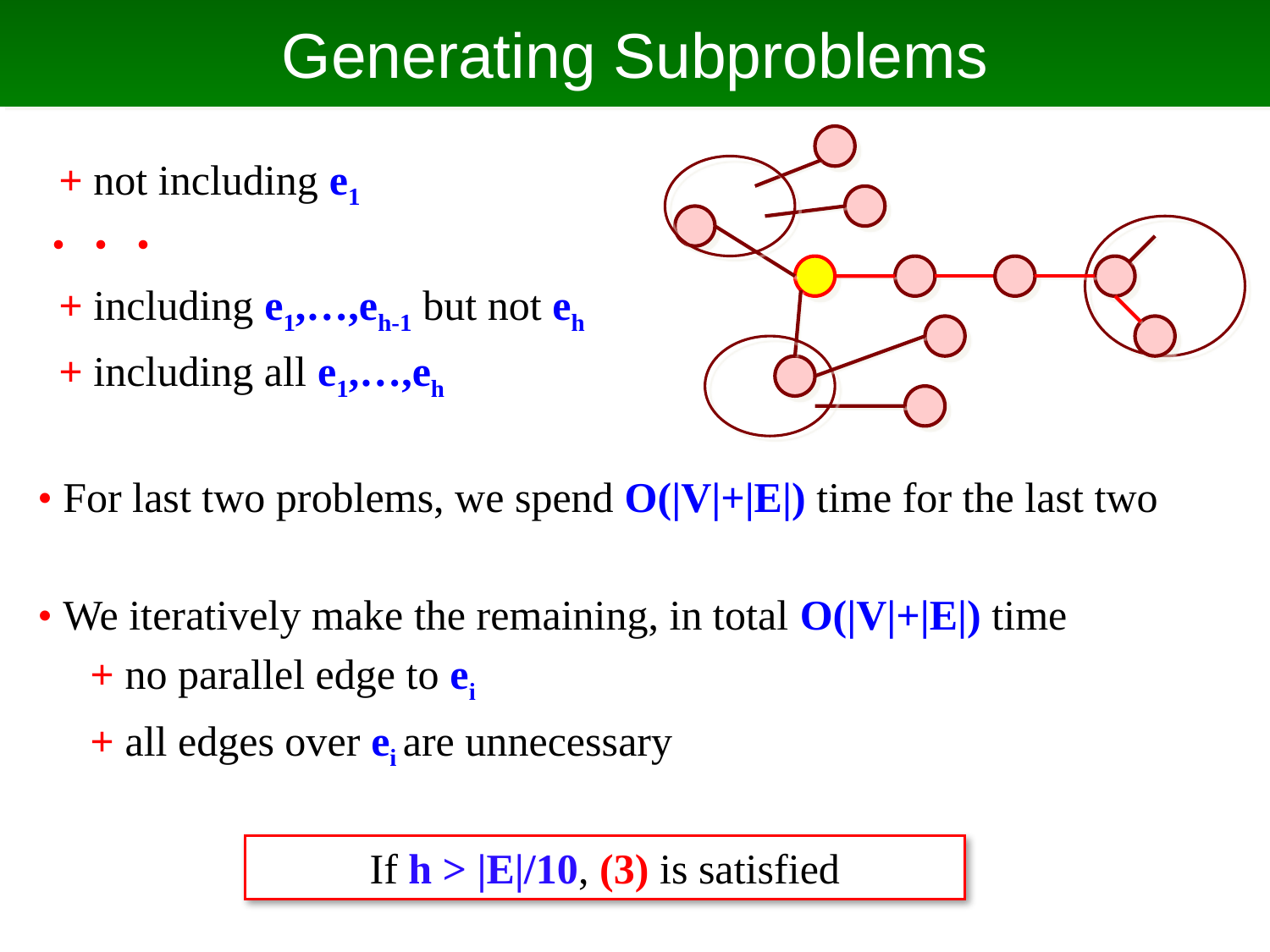

# Generating Subproblems

  + not including e1
・・・
  + including e1,…,eh-1 but not eh
  + including all e1,…,eh

• For last two problems, we spend O(|V|+|E|) time for the last two

• We iteratively make the remaining, in total O(|V|+|E|) time
　+ no parallel edge to ei
　+ all edges over ei are unnecessary

If h > |E|/10, (3) is satisfied